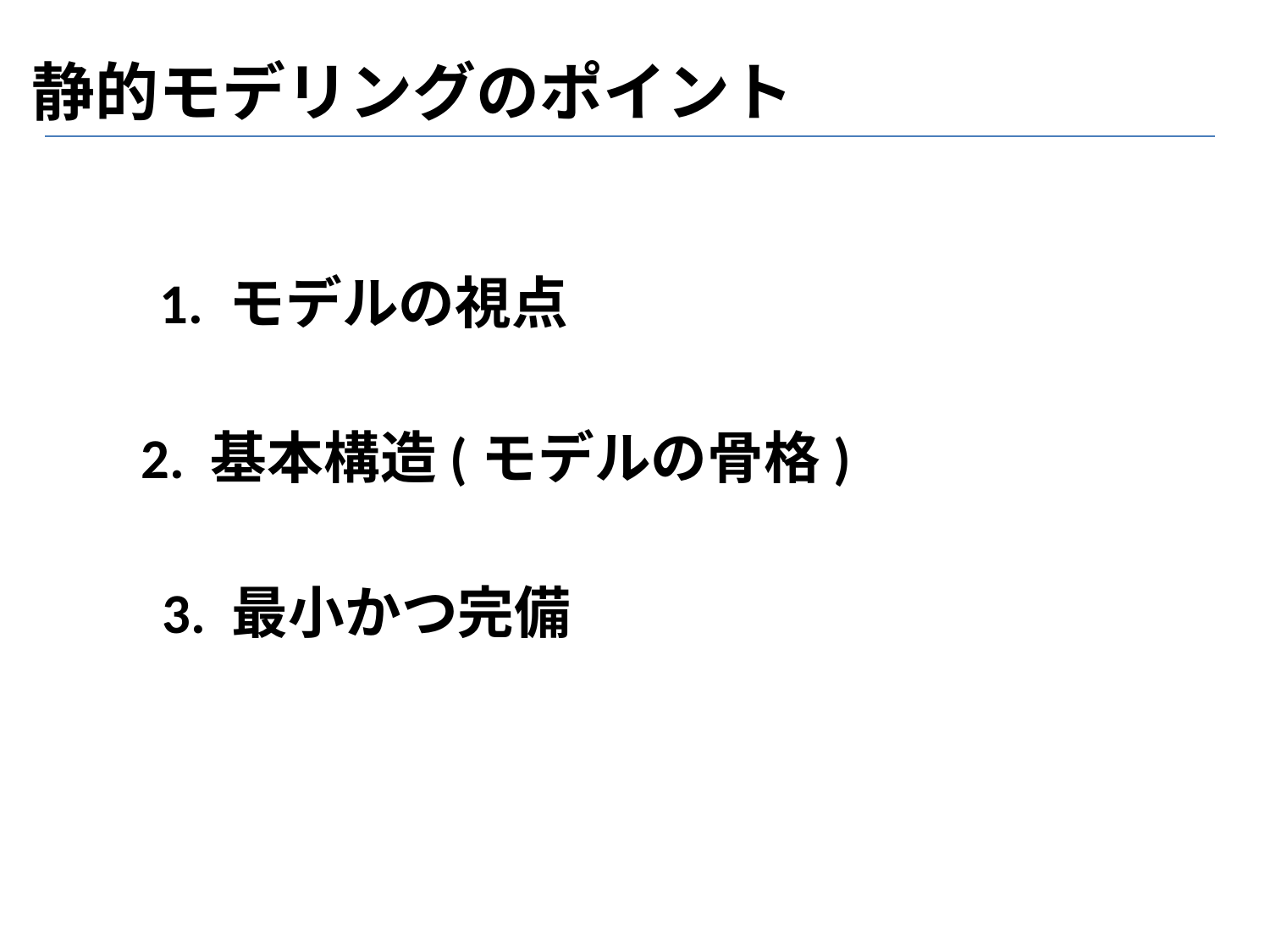

静的モデリングのポイント
1. モデルの視点
2. 基本構造(モデルの骨格)
3. 最小かつ完備